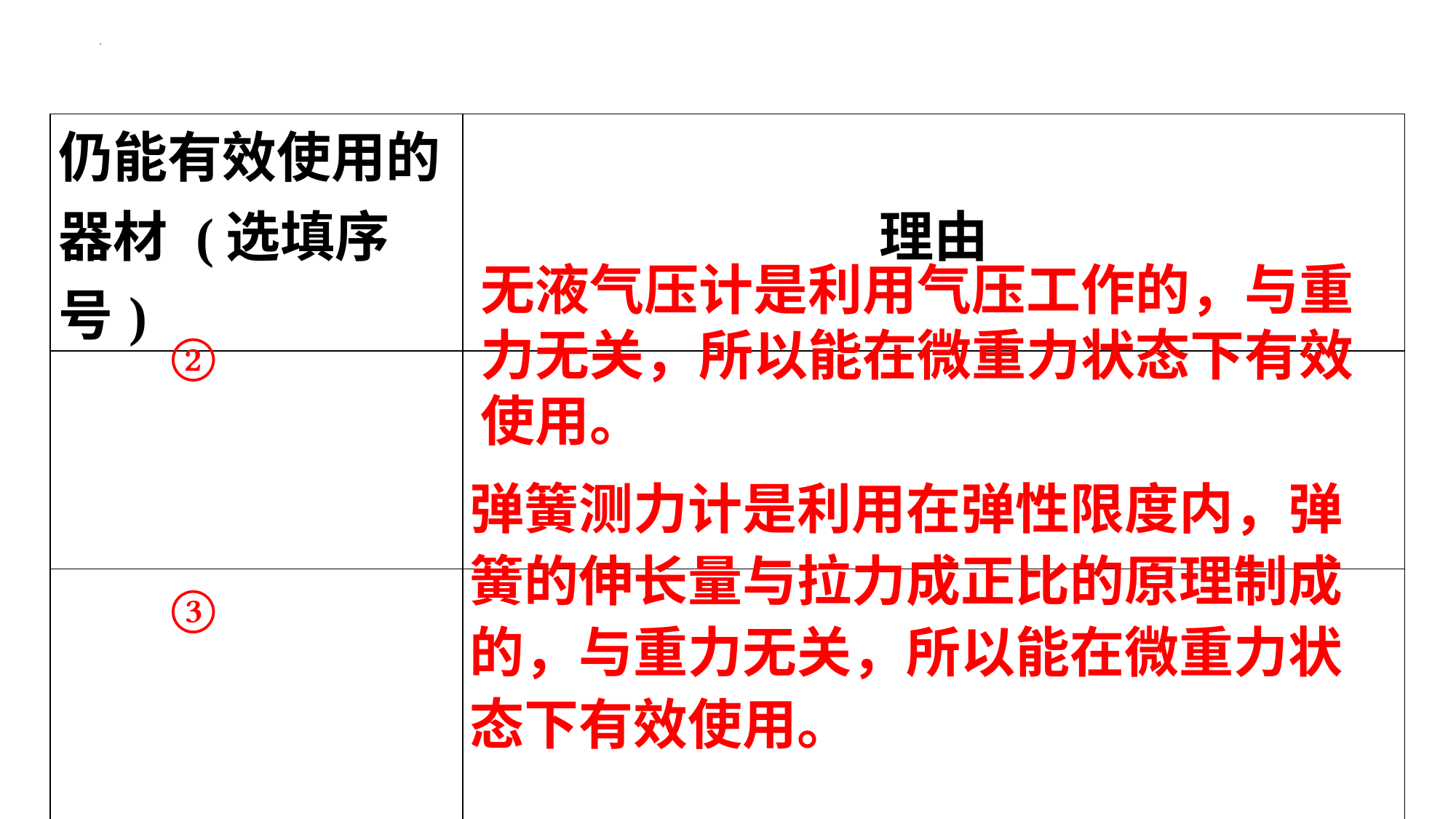

| 仍能有效使用的器材 (选填序号) | 理由 |
| --- | --- |
|  |  |
|  |  |
无液气压计是利用气压工作的，与重力无关，所以能在微重力状态下有效使用。
②
弹簧测力计是利用在弹性限度内，弹簧的伸长量与拉力成正比的原理制成的，与重力无关，所以能在微重力状态下有效使用。
③